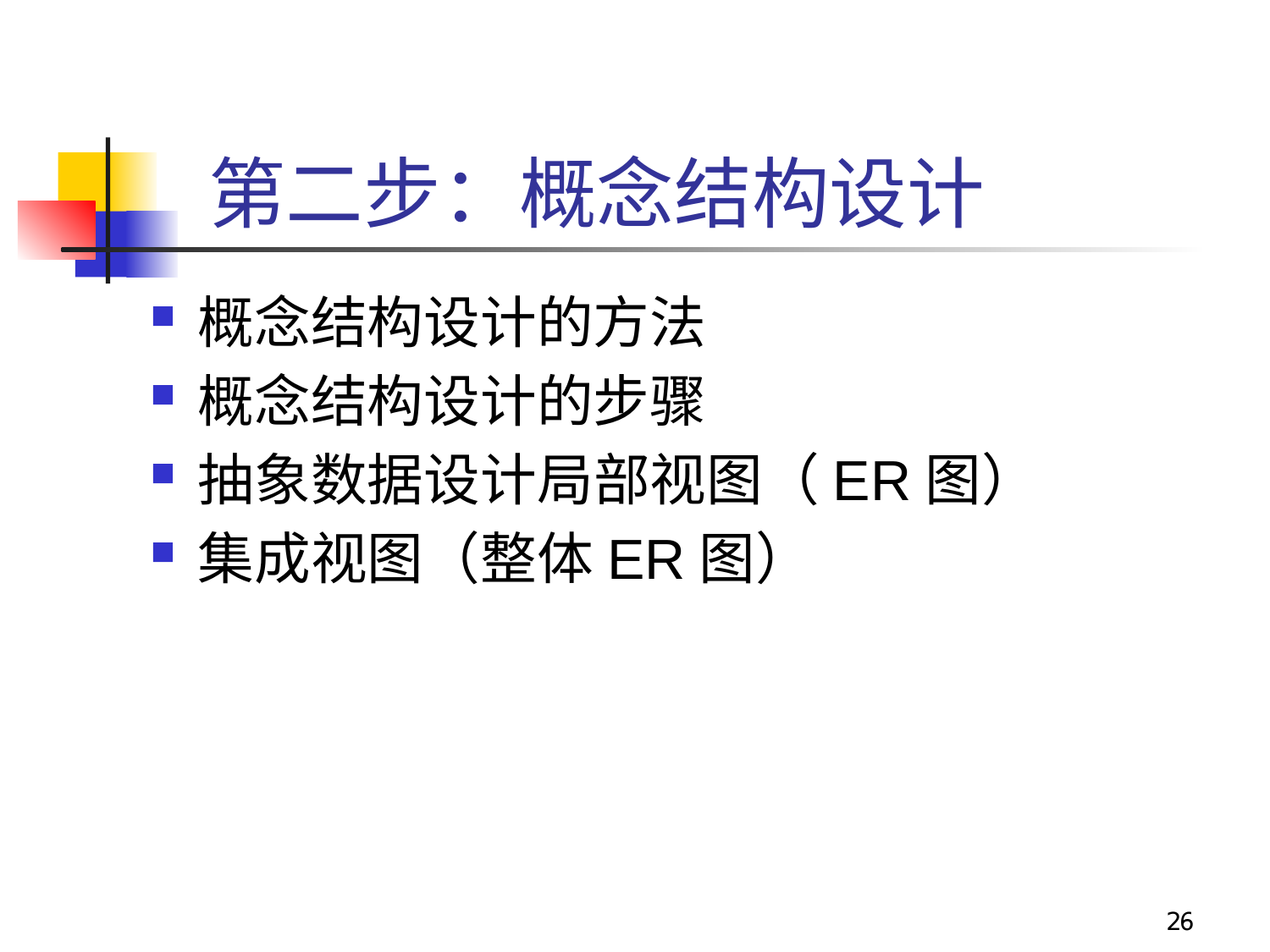

# 第二步：概念结构设计
概念结构设计的方法
概念结构设计的步骤
抽象数据设计局部视图（ER图）
集成视图（整体ER图）

26